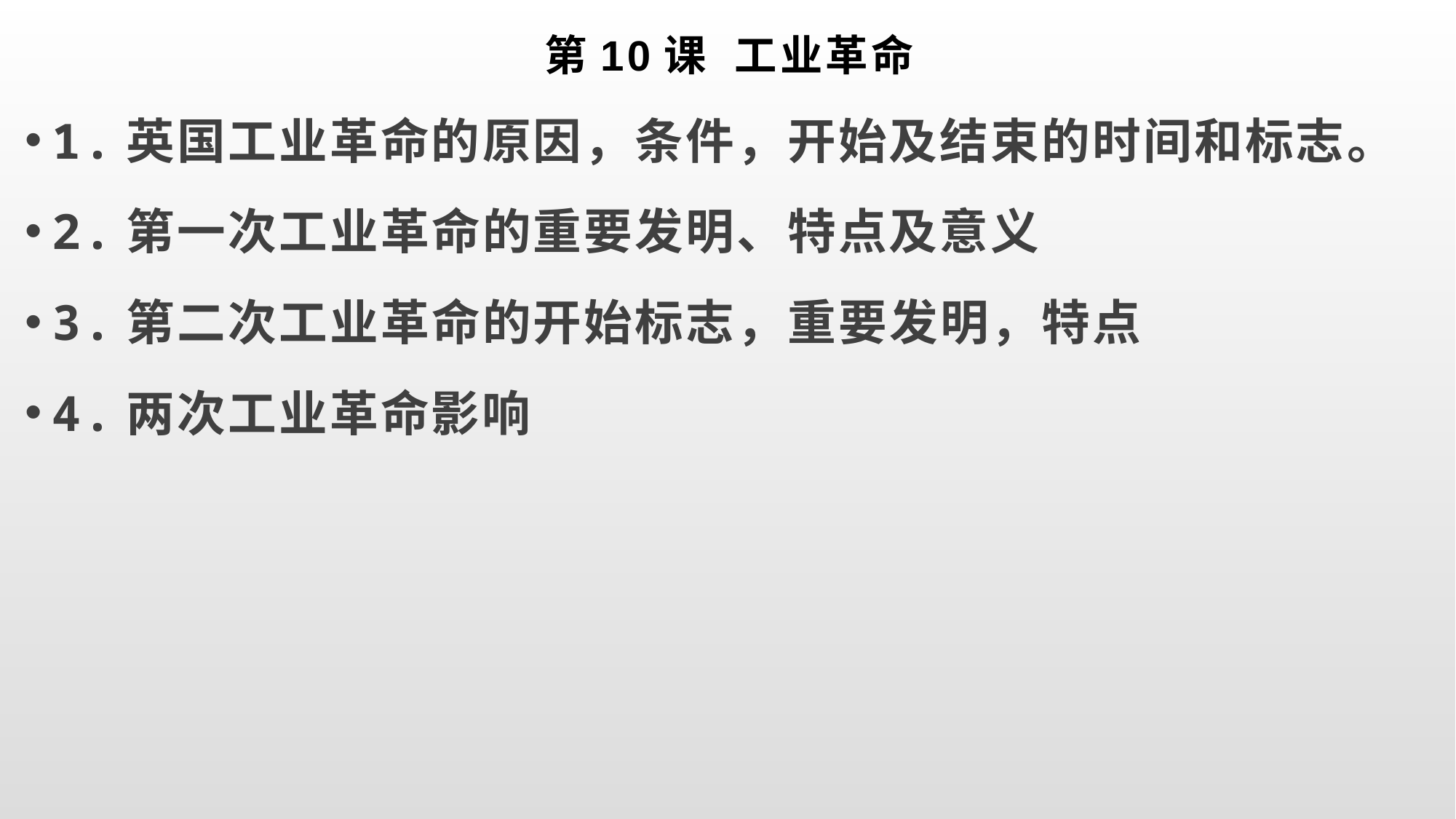

# 第10课  工业革命
1.英国工业革命的原因，条件，开始及结束的时间和标志。
2.第一次工业革命的重要发明、特点及意义
3.第二次工业革命的开始标志，重要发明，特点
4.两次工业革命影响